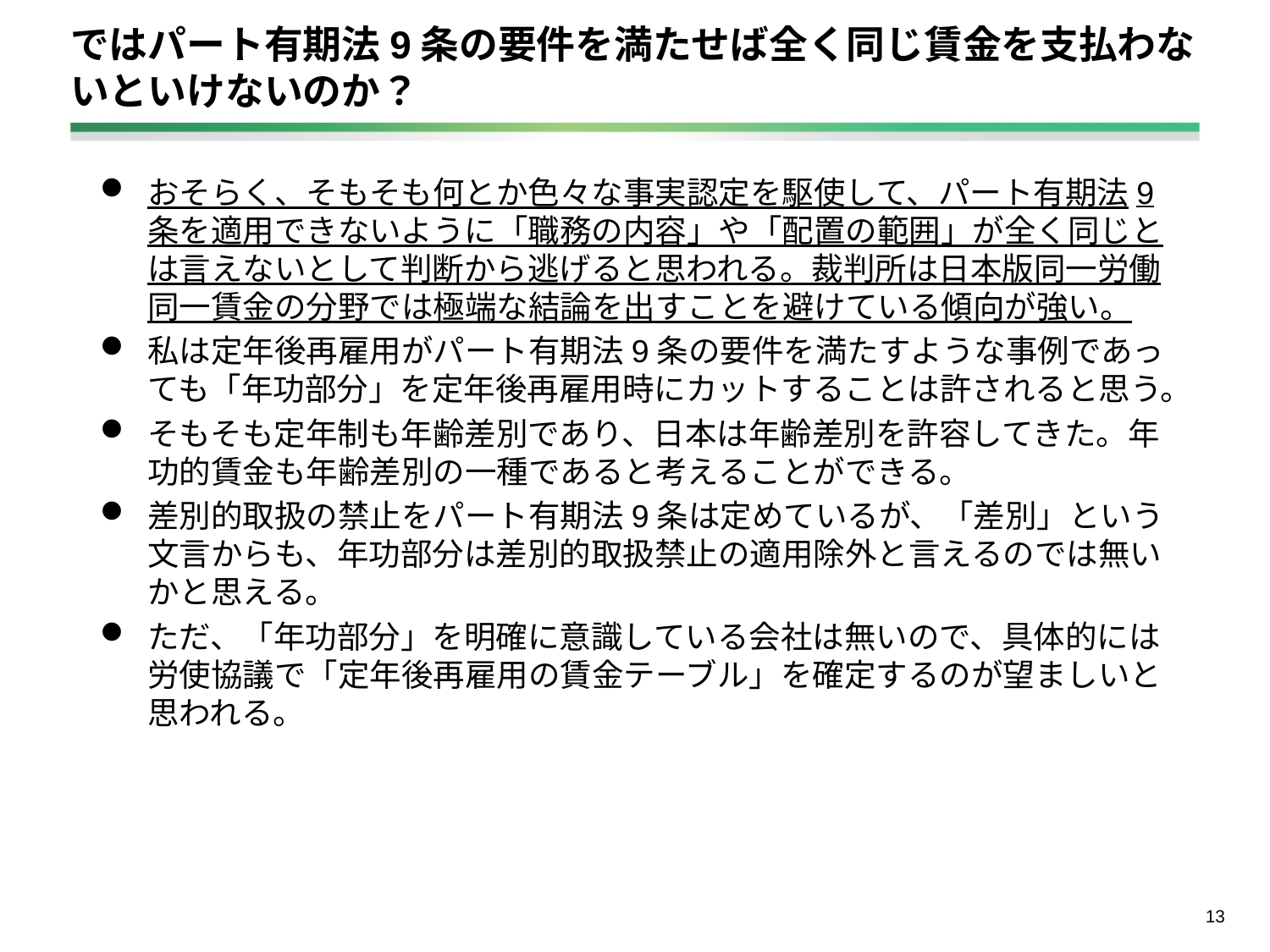

# ではパート有期法9条の要件を満たせば全く同じ賃金を支払わないといけないのか？
おそらく、そもそも何とか色々な事実認定を駆使して、パート有期法9条を適用できないように「職務の内容」や「配置の範囲」が全く同じとは言えないとして判断から逃げると思われる。裁判所は日本版同一労働同一賃金の分野では極端な結論を出すことを避けている傾向が強い。
私は定年後再雇用がパート有期法9条の要件を満たすような事例であっても「年功部分」を定年後再雇用時にカットすることは許されると思う。
そもそも定年制も年齢差別であり、日本は年齢差別を許容してきた。年功的賃金も年齢差別の一種であると考えることができる。
差別的取扱の禁止をパート有期法9条は定めているが、「差別」という文言からも、年功部分は差別的取扱禁止の適用除外と言えるのでは無いかと思える。
ただ、「年功部分」を明確に意識している会社は無いので、具体的には労使協議で「定年後再雇用の賃金テーブル」を確定するのが望ましいと思われる。
13